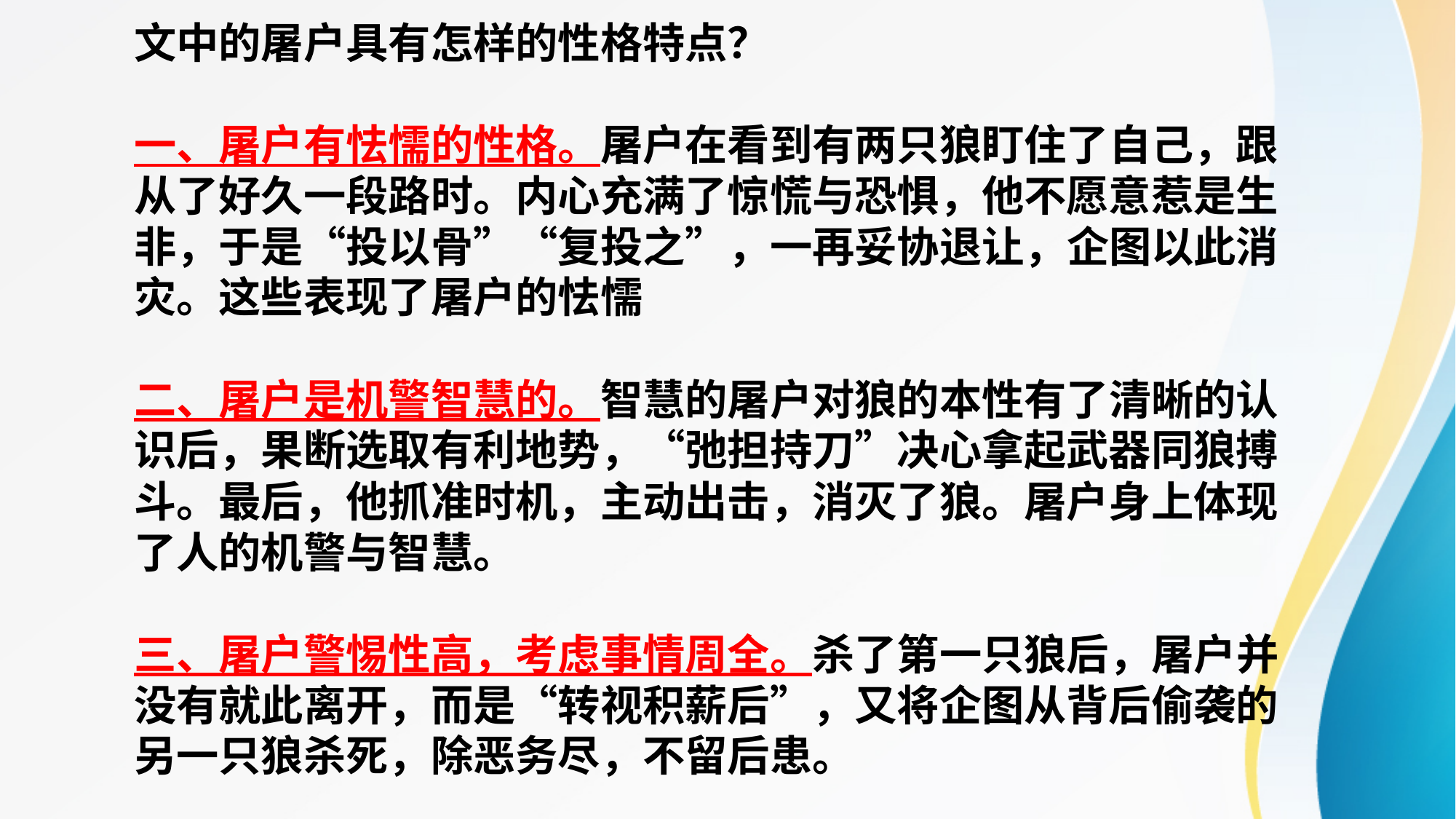

文中的屠户具有怎样的性格特点？

一、屠户有怯懦的性格。屠户在看到有两只狼盯住了自己，跟从了好久一段路时。内心充满了惊慌与恐惧，他不愿意惹是生非，于是“投以骨”“复投之”，一再妥协退让，企图以此消灾。这些表现了屠户的怯懦

二、屠户是机警智慧的。智慧的屠户对狼的本性有了清晰的认识后，果断选取有利地势，“弛担持刀”决心拿起武器同狼搏斗。最后，他抓准时机，主动出击，消灭了狼。屠户身上体现了人的机警与智慧。

三、屠户警惕性高，考虑事情周全。杀了第一只狼后，屠户并没有就此离开，而是“转视积薪后”，又将企图从背后偷袭的另一只狼杀死，除恶务尽，不留后患。